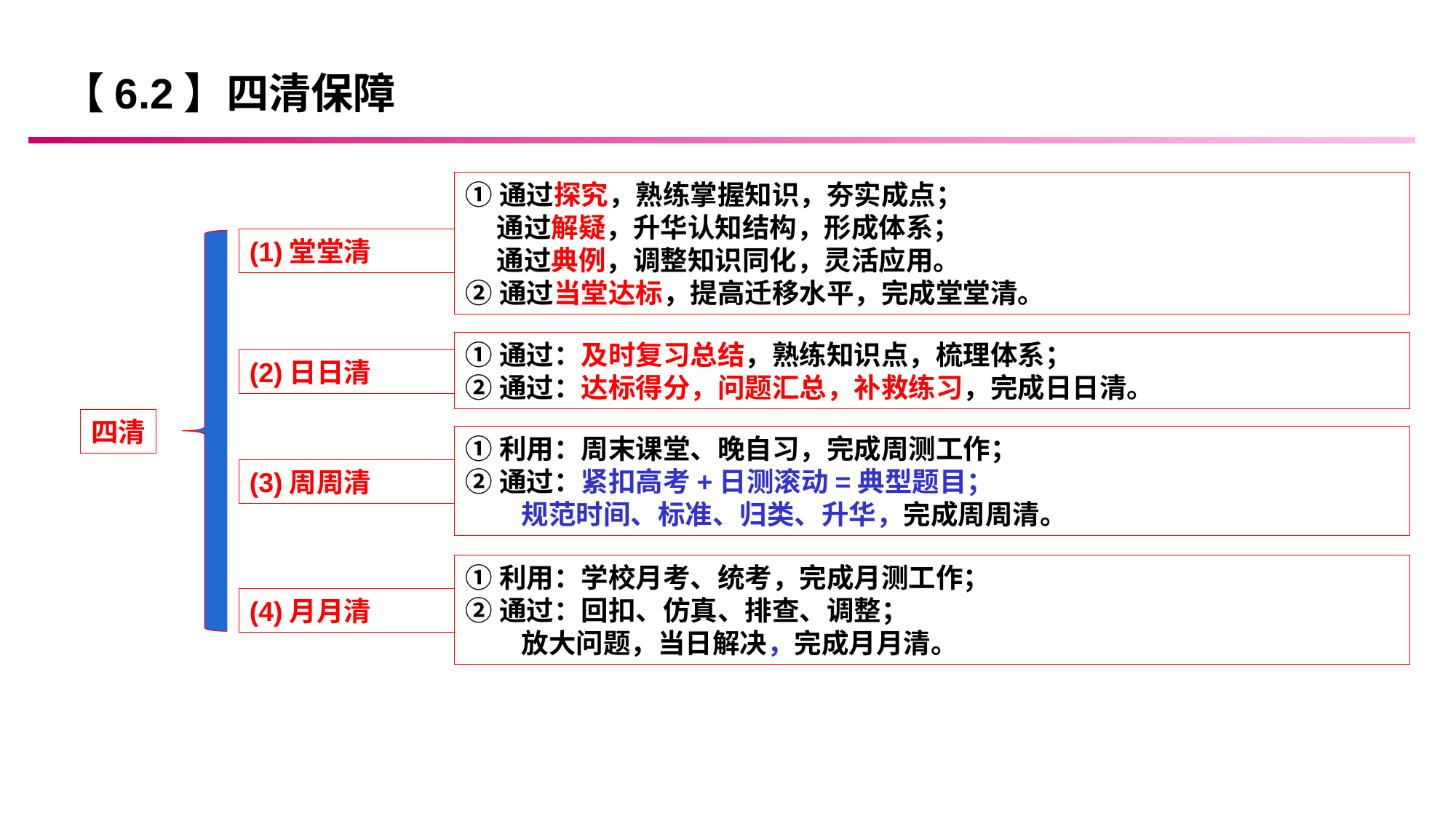

【6.2】四清保障
`
①通过探究，熟练掌握知识，夯实成点；
    通过解疑，升华认知结构，形成体系；
    通过典例，调整知识同化，灵活应用。
②通过当堂达标，提高迁移水平，完成堂堂清。
(1)堂堂清

①通过：及时复习总结，熟练知识点，梳理体系；
②通过：达标得分，问题汇总，补救练习，完成日日清。
(2)日日清
四清
①利用：周末课堂、晚自习，完成周测工作；
②通过：紧扣高考+日测滚动=典型题目；
        规范时间、标准、归类、升华，完成周周清。
(3)周周清
①利用：学校月考、统考，完成月测工作；
②通过：回扣、仿真、排查、调整；
        放大问题，当日解决，完成月月清。
(4)月月清